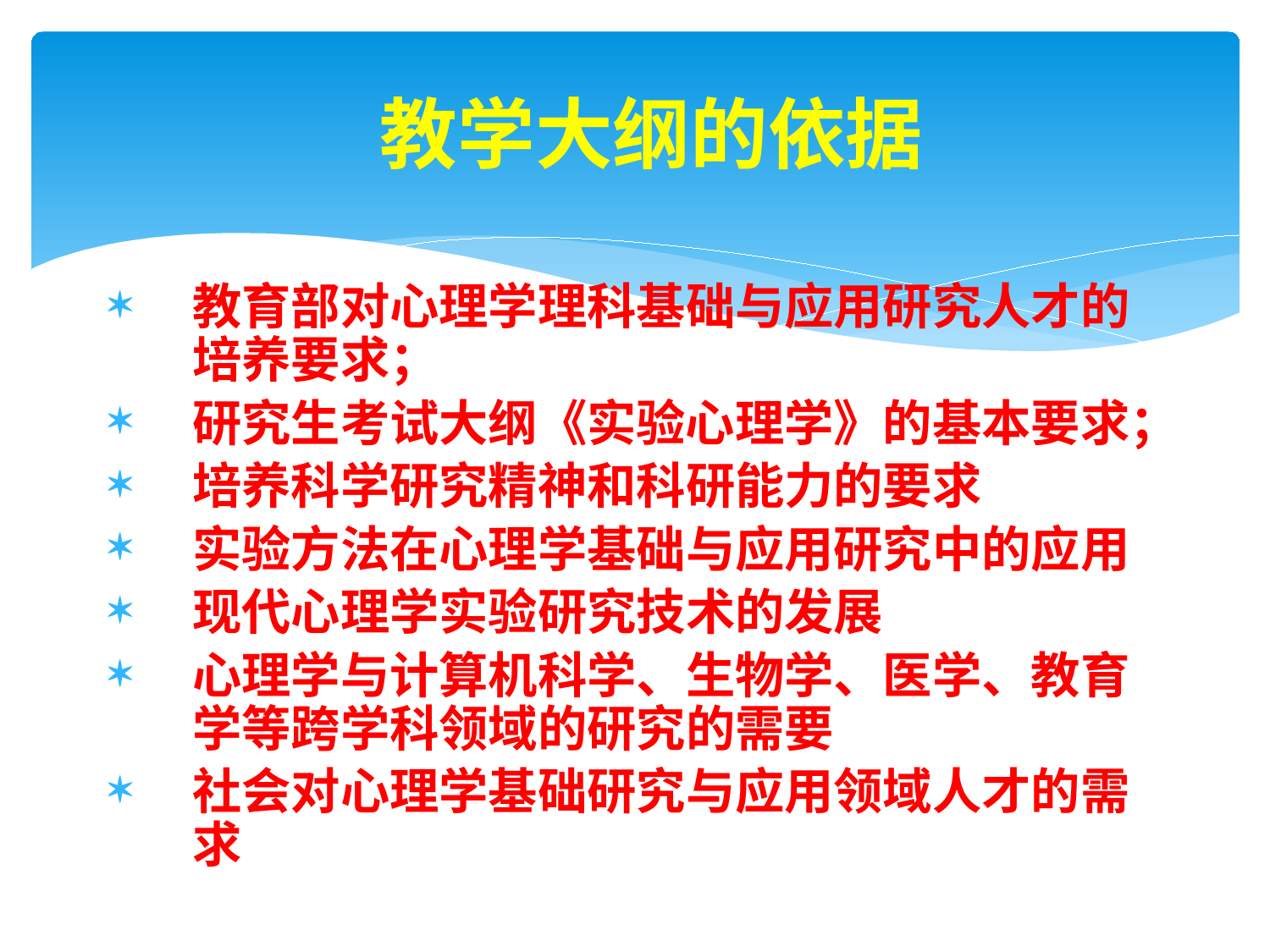

# 教学大纲的依据
教育部对心理学理科基础与应用研究人才的培养要求；
研究生考试大纲《实验心理学》的基本要求；
培养科学研究精神和科研能力的要求
实验方法在心理学基础与应用研究中的应用
现代心理学实验研究技术的发展
心理学与计算机科学、生物学、医学、教育学等跨学科领域的研究的需要
社会对心理学基础研究与应用领域人才的需求